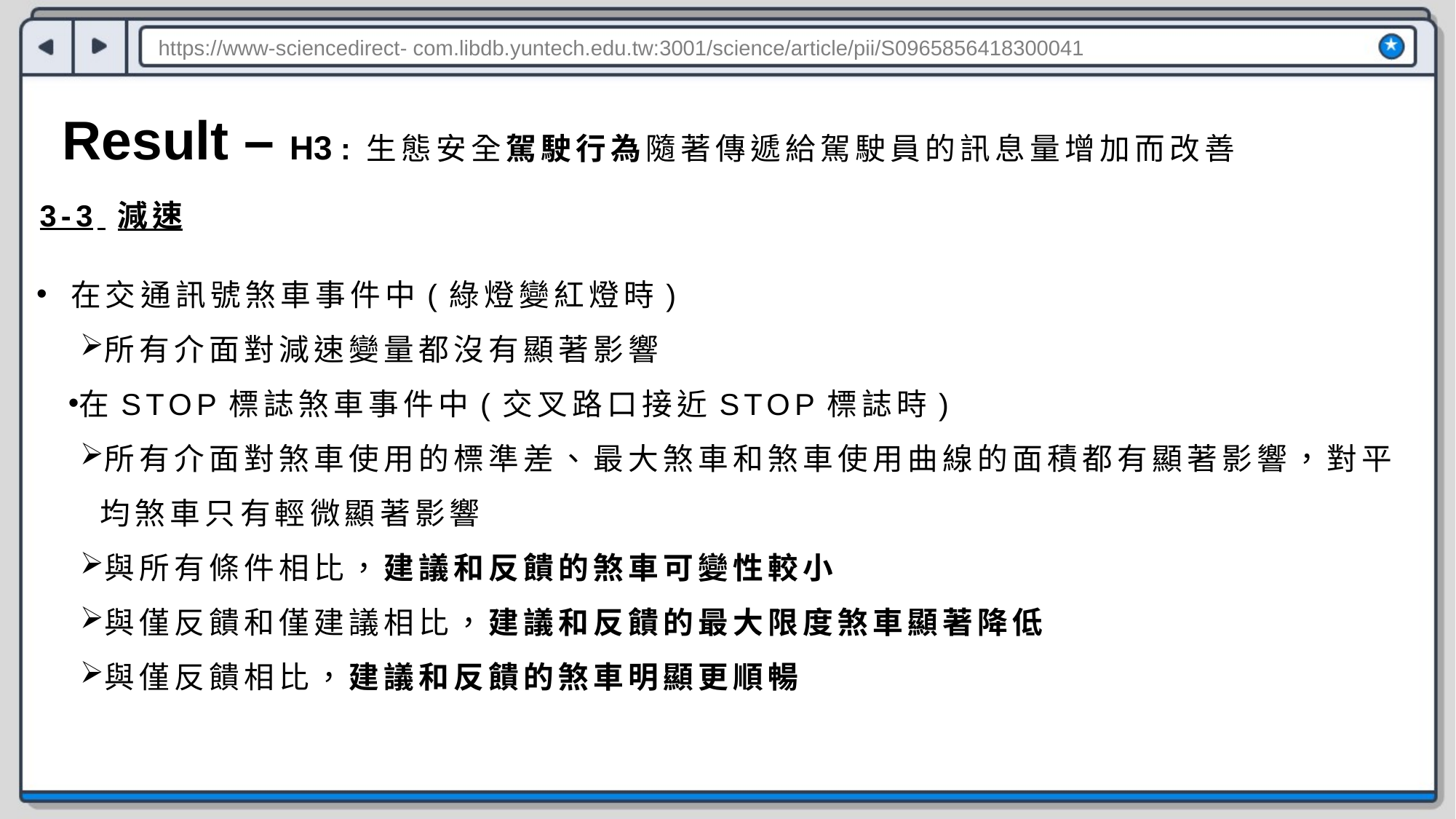

https://www-sciencedirect- com.libdb.yuntech.edu.tw:3001/science/article/pii/S0965856418300041
Result – H3 : 生態安全駕駛行為隨著傳遞給駕駛員的訊息量增加而改善
3-3 減速
在交通訊號煞車事件中(綠燈變紅燈時)
所有介面對減速變量都沒有顯著影響
在STOP標誌煞車事件中(交叉路口接近STOP標誌時)
所有介面對煞車使用的標準差、最大煞車和煞車使用曲線的面積都有顯著影響，對平均煞車只有輕微顯著影響
與所有條件相比，建議和反饋的煞車可變性較小
與僅反饋和僅建議相比，建議和反饋的最大限度煞車顯著降低
與僅反饋相比，建議和反饋的煞車明顯更順暢